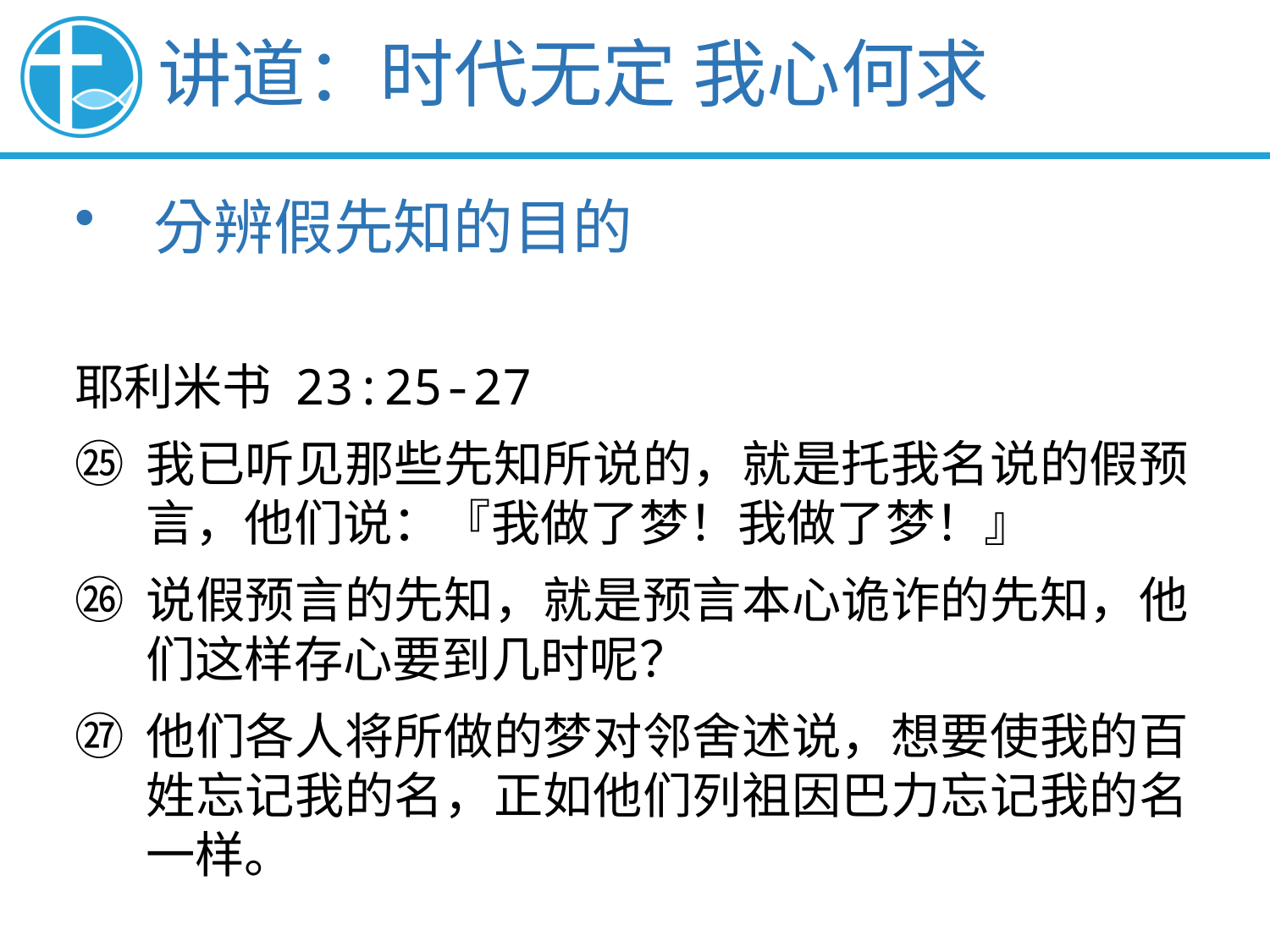

讲道：时代无定 我心何求
分辨假先知的目的

耶利米书 23:25-27
我已听见那些先知所说的，就是托我名说的假预言，他们说：『我做了梦！我做了梦！』
说假预言的先知，就是预言本心诡诈的先知，他们这样存心要到几时呢？
他们各人将所做的梦对邻舍述说，想要使我的百姓忘记我的名，正如他们列祖因巴力忘记我的名一样。